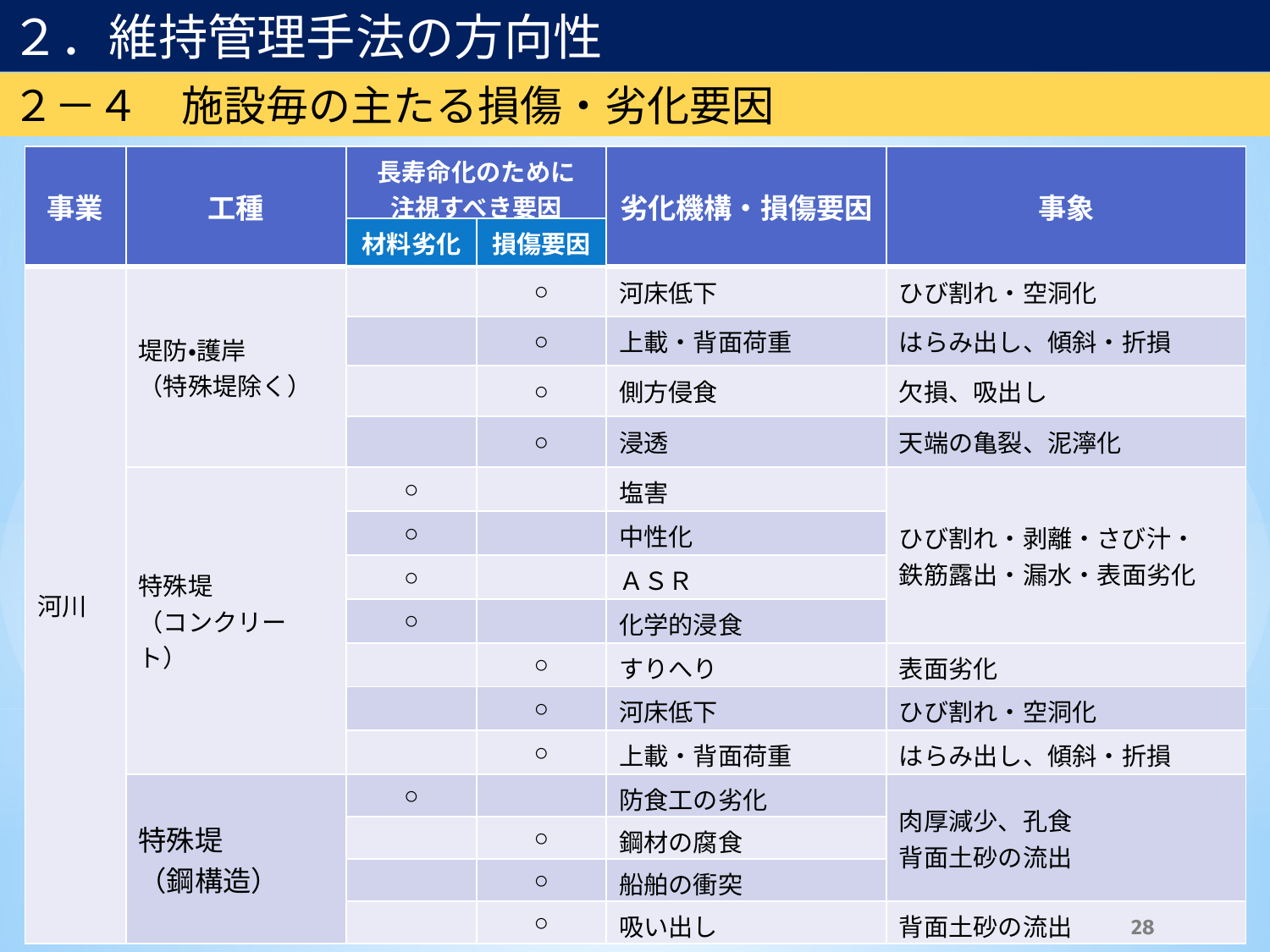

２．維持管理手法の方向性
２－４　施設毎の主たる損傷・劣化要因
≪修正箇所≫
防食工の劣化を追記
鋼材の腐食 損傷要因に○
| 事業 | 工種 | 長寿命化のために 注視すべき要因 |  | 劣化機構・損傷要因 | 事象 |
| --- | --- | --- | --- | --- | --- |
|  |  | 材料劣化 | 損傷要因 |  |  |
| 河川 | 堤防・護岸 （特殊堤除く） |  | ○ | 河床低下 | ひび割れ・空洞化 |
|  |  |  | ○ | 上載・背面荷重 | はらみ出し、傾斜・折損 |
|  |  |  | ○ | 側方侵食 | 欠損、吸出し |
|  |  |  | ○ | 浸透 | 天端の亀裂、泥濘化 |
|  | 特殊堤 （コンクリート） | ○ |  | 塩害 | ひび割れ・剥離・さび汁・ 鉄筋露出・漏水・表面劣化 |
|  |  | ○ |  | 中性化 |  |
|  |  | ○ |  | ＡＳＲ |  |
|  |  | ○ |  | 化学的浸食 |  |
|  |  |  | ○ | すりへり | 表面劣化 |
|  |  |  | ○ | 河床低下 | ひび割れ・空洞化 |
|  |  |  | ○ | 上載・背面荷重 | はらみ出し、傾斜・折損 |
|  | 特殊堤 （鋼構造） | ○ |  | 防食工の劣化 | 肉厚減少、孔食 背面土砂の流出 |
|  |  |  | ○ | 鋼材の腐食 |  |
|  |  |  | ○ | 船舶の衝突 |  |
|  |  |  | ○ | 吸い出し | 背面土砂の流出 |
| 事業 | 工種 | 長寿命化のために 注視すべき要因 |  | 劣化機構・要因 | 損傷事象 |
| --- | --- | --- | --- | --- | --- |
|  |  | 材料劣化 | 損傷要因 |  |  |
| 河川 | 堤防・護岸 （特殊堤除く） |  | ○ | 河床低下 | ひび割れ・空洞化 |
|  |  |  | ○ | 上載・背面荷重 | はらみ出し、傾斜・折損 |
|  |  |  | ○ | 側方侵食 | 欠損、吸出し |
|  |  |  | ○ | 浸透 | 天端の亀裂、泥濘化 |
|  | 特殊堤 （コンクリート） |  | ○ | 河床低下 | ひび割れ・空洞化 |
|  |  |  | ○ | 上載・背面荷重 | はらみ出し、傾斜・折損 |
|  | 特殊堤 （鋼構造） | ○ |  | 鋼材の腐食 | 肉厚減少 孔食 背面土砂の流出 |
|  |  |  | ○ | 船舶の衝突 |  |
28